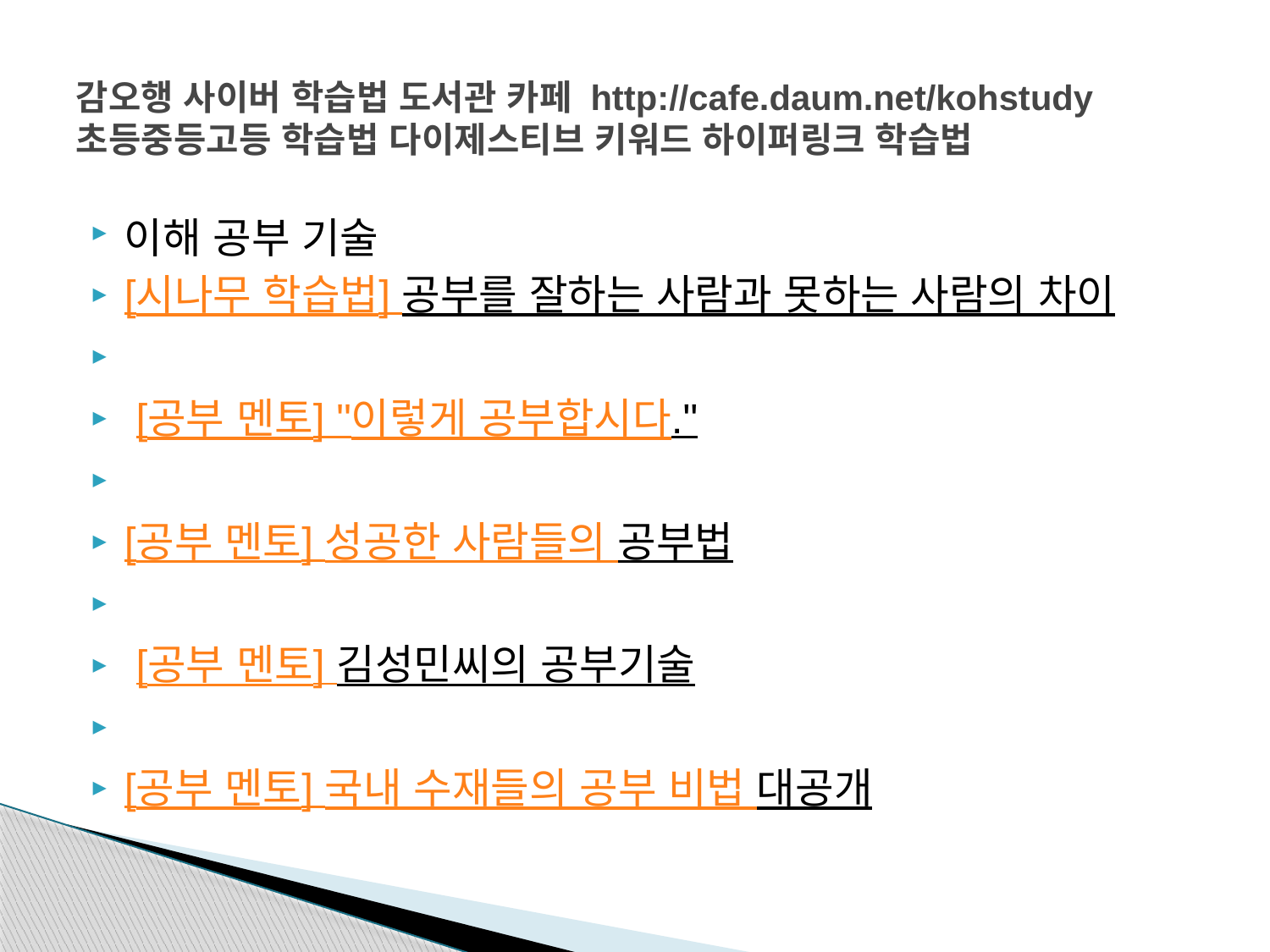

# 감오행 사이버 학습법 도서관 카페 http://cafe.daum.net/kohstudy 초등중등고등 학습법 다이제스티브 키워드 하이퍼링크 학습법
이해 공부 기술
[시나무 학습법] 공부를 잘하는 사람과 못하는 사람의 차이

 [공부 멘토] "이렇게 공부합시다."

[공부 멘토] 성공한 사람들의 공부법

 [공부 멘토] 김성민씨의 공부기술

[공부 멘토] 국내 수재들의 공부 비법 대공개